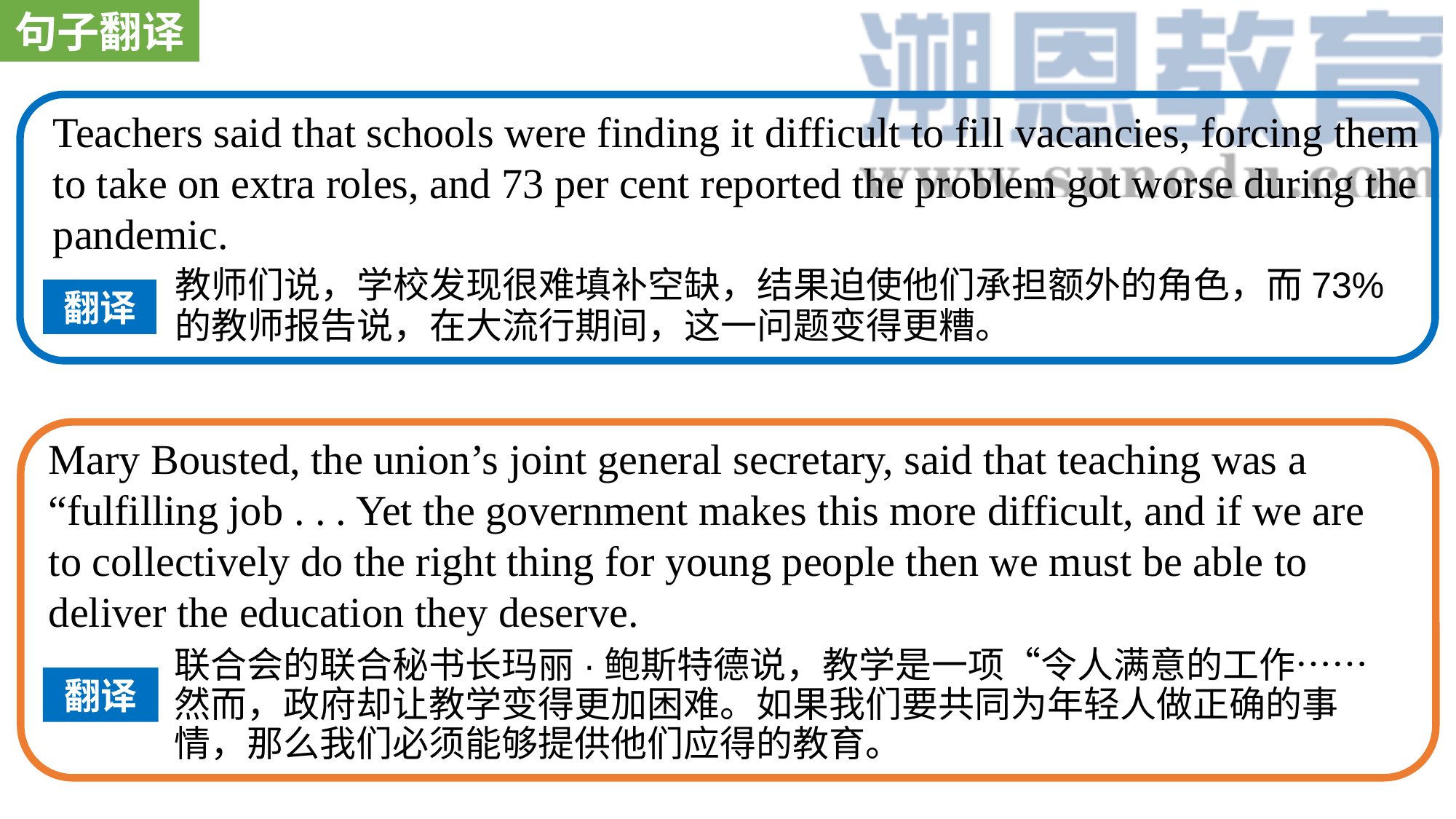

句子翻译

Teachers said that schools were finding it difficult to fill vacancies, forcing them to take on extra roles, and 73 per cent reported the problem got worse during the pandemic.
教师们说，学校发现很难填补空缺，结果迫使他们承担额外的角色，而73%的教师报告说，在大流行期间，这一问题变得更糟。
翻译

Mary Bousted, the union’s joint general secretary, said that teaching was a “fulfilling job . . . Yet the government makes this more difficult, and if we are to collectively do the right thing for young people then we must be able to deliver the education they deserve.
联合会的联合秘书长玛丽·鲍斯特德说，教学是一项“令人满意的工作…… 然而，政府却让教学变得更加困难。如果我们要共同为年轻人做正确的事情，那么我们必须能够提供他们应得的教育。
翻译